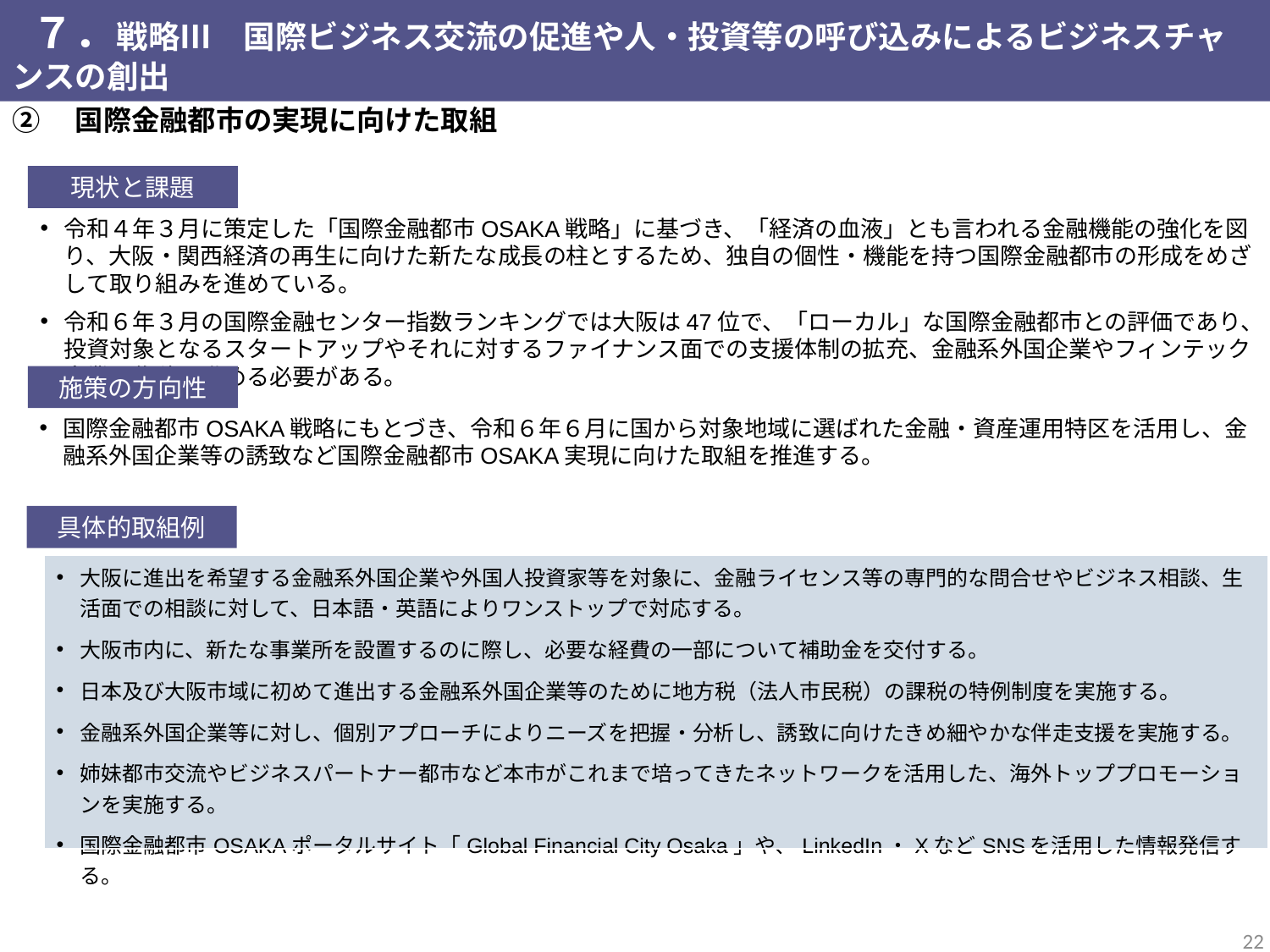

７．戦略Ⅲ　国際ビジネス交流の促進や人・投資等の呼び込みによるビジネスチャンスの創出
②　国際金融都市の実現に向けた取組
現状と課題
令和４年３月に策定した「国際金融都市OSAKA戦略」に基づき、「経済の血液」とも言われる金融機能の強化を図り、大阪・関西経済の再生に向けた新たな成長の柱とするため、独自の個性・機能を持つ国際金融都市の形成をめざして取り組みを進めている。
令和６年３月の国際金融センター指数ランキングでは大阪は47位で、「ローカル」な国際金融都市との評価であり、投資対象となるスタートアップやそれに対するファイナンス面での支援体制の拡充、金融系外国企業やフィンテック企業の集積を進める必要がある。
施策の方向性
国際金融都市OSAKA戦略にもとづき、令和６年６月に国から対象地域に選ばれた金融・資産運用特区を活用し、金融系外国企業等の誘致など国際金融都市OSAKA実現に向けた取組を推進する。
具体的取組例
| 大阪に進出を希望する金融系外国企業や外国人投資家等を対象に、金融ライセンス等の専門的な問合せやビジネス相談、生活面での相談に対して、日本語・英語によりワンストップで対応する。 大阪市内に、新たな事業所を設置するのに際し、必要な経費の一部について補助金を交付する。 日本及び大阪市域に初めて進出する金融系外国企業等のために地方税（法人市民税）の課税の特例制度を実施する。 金融系外国企業等に対し、個別アプローチによりニーズを把握・分析し、誘致に向けたきめ細やかな伴走支援を実施する。 姉妹都市交流やビジネスパートナー都市など本市がこれまで培ってきたネットワークを活用した、海外トッププロモーションを実施する。 国際金融都市OSAKAポータルサイト「Global Financial City Osaka」や、LinkedIn・XなどSNSを活用した情報発信する。 |
| --- |
22